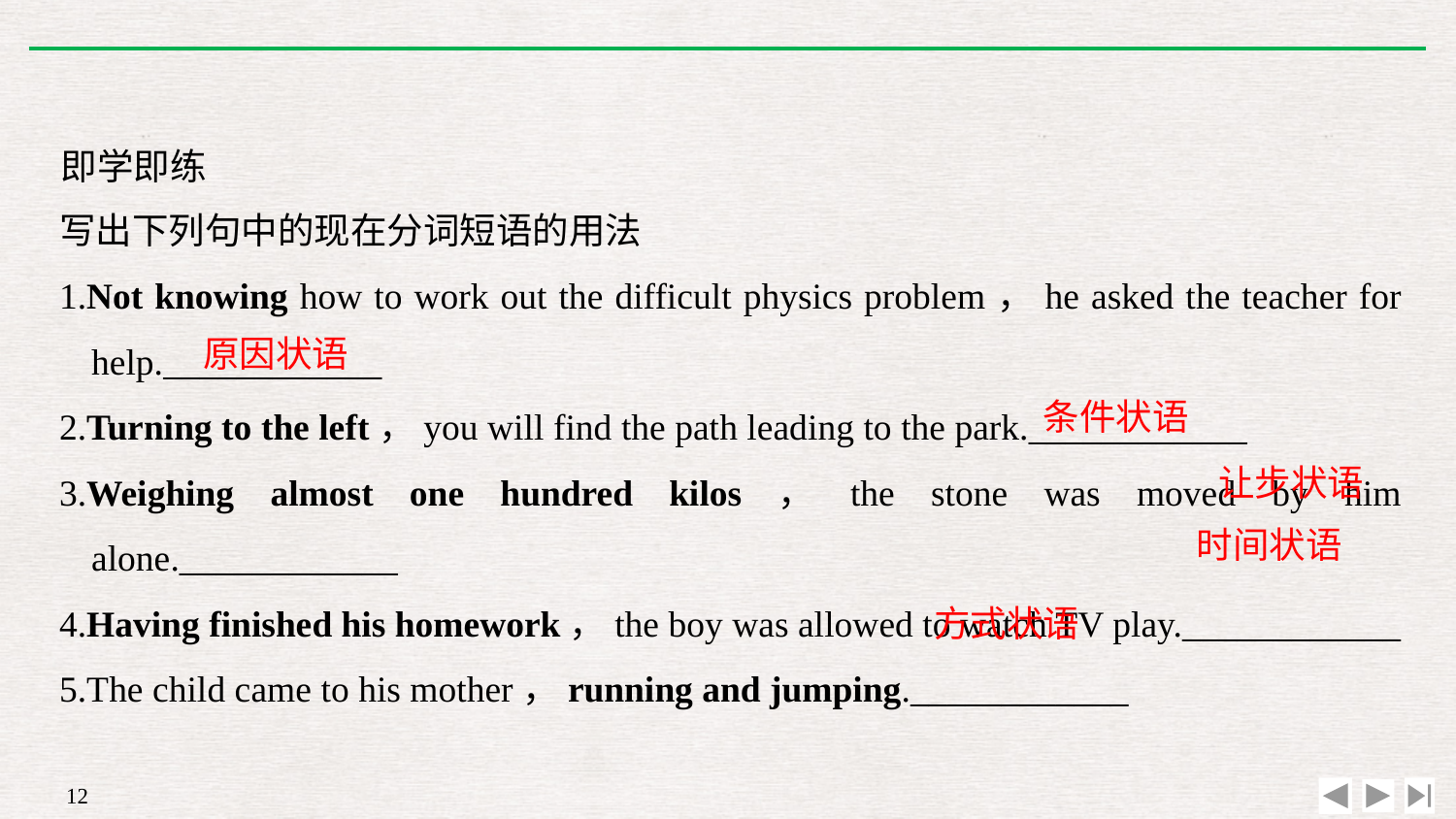

即学即练
写出下列句中的现在分词短语的用法
1.Not knowing how to work out the difficult physics problem，he asked the teacher for help.____________
2.Turning to the left，you will find the path leading to the park.____________
3.Weighing almost one hundred kilos，the stone was moved by him alone.____________
4.Having finished his homework，the boy was allowed to watch TV play.____________
5.The child came to his mother，running and jumping.____________
原因状语
条件状语
让步状语
时间状语
方式状语